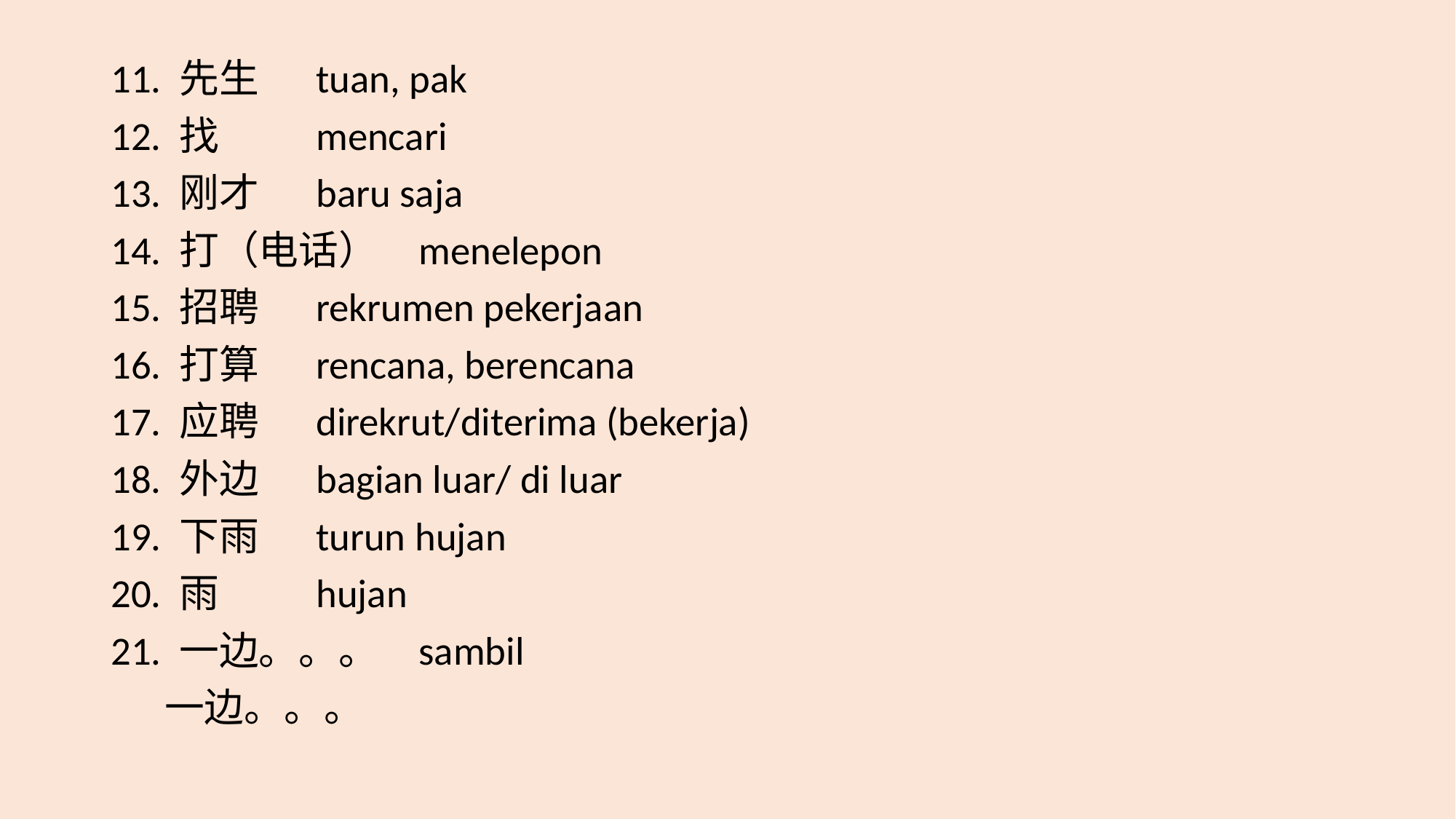

11. 先生			tuan, pak
12. 找				mencari
13. 刚才			baru saja
14. 打（电话）		menelepon
15. 招聘 			rekrumen pekerjaan
16. 打算			rencana, berencana
17. 应聘			direkrut/diterima (bekerja)
18. 外边			bagian luar/ di luar
19. 下雨			turun hujan
20. 雨				hujan
21. 一边。。。		sambil
     一边。。。